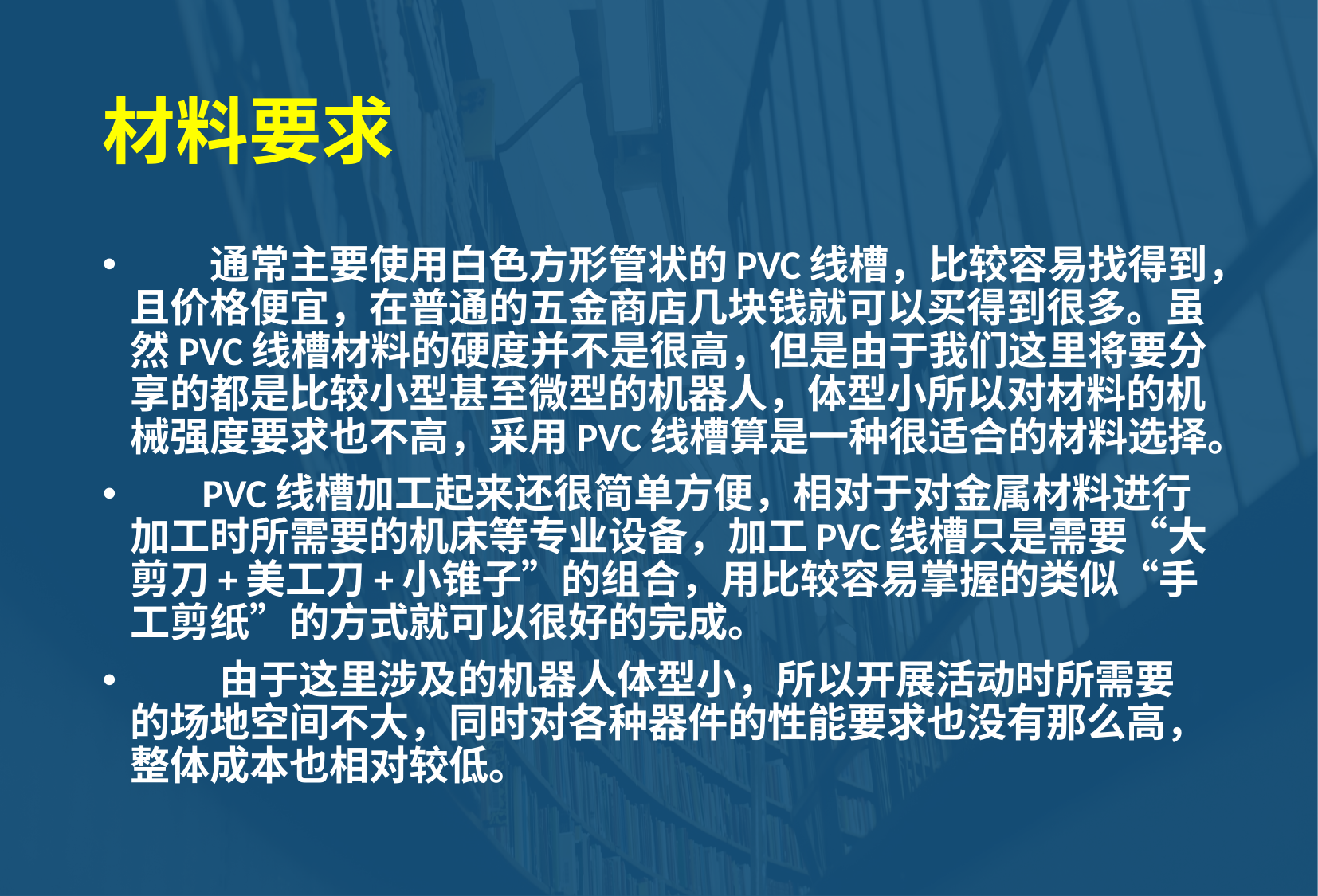

# 材料要求
        通常主要使用白色方形管状的PVC线槽，比较容易找得到，且价格便宜，在普通的五金商店几块钱就可以买得到很多。虽然PVC线槽材料的硬度并不是很高，但是由于我们这里将要分享的都是比较小型甚至微型的机器人，体型小所以对材料的机械强度要求也不高，采用PVC线槽算是一种很适合的材料选择。
        PVC线槽加工起来还很简单方便，相对于对金属材料进行加工时所需要的机床等专业设备，加工PVC线槽只是需要“大剪刀+美工刀+小锥子”的组合，用比较容易掌握的类似“手工剪纸”的方式就可以很好的完成。
         由于这里涉及的机器人体型小，所以开展活动时所需要的场地空间不大，同时对各种器件的性能要求也没有那么高，整体成本也相对较低。